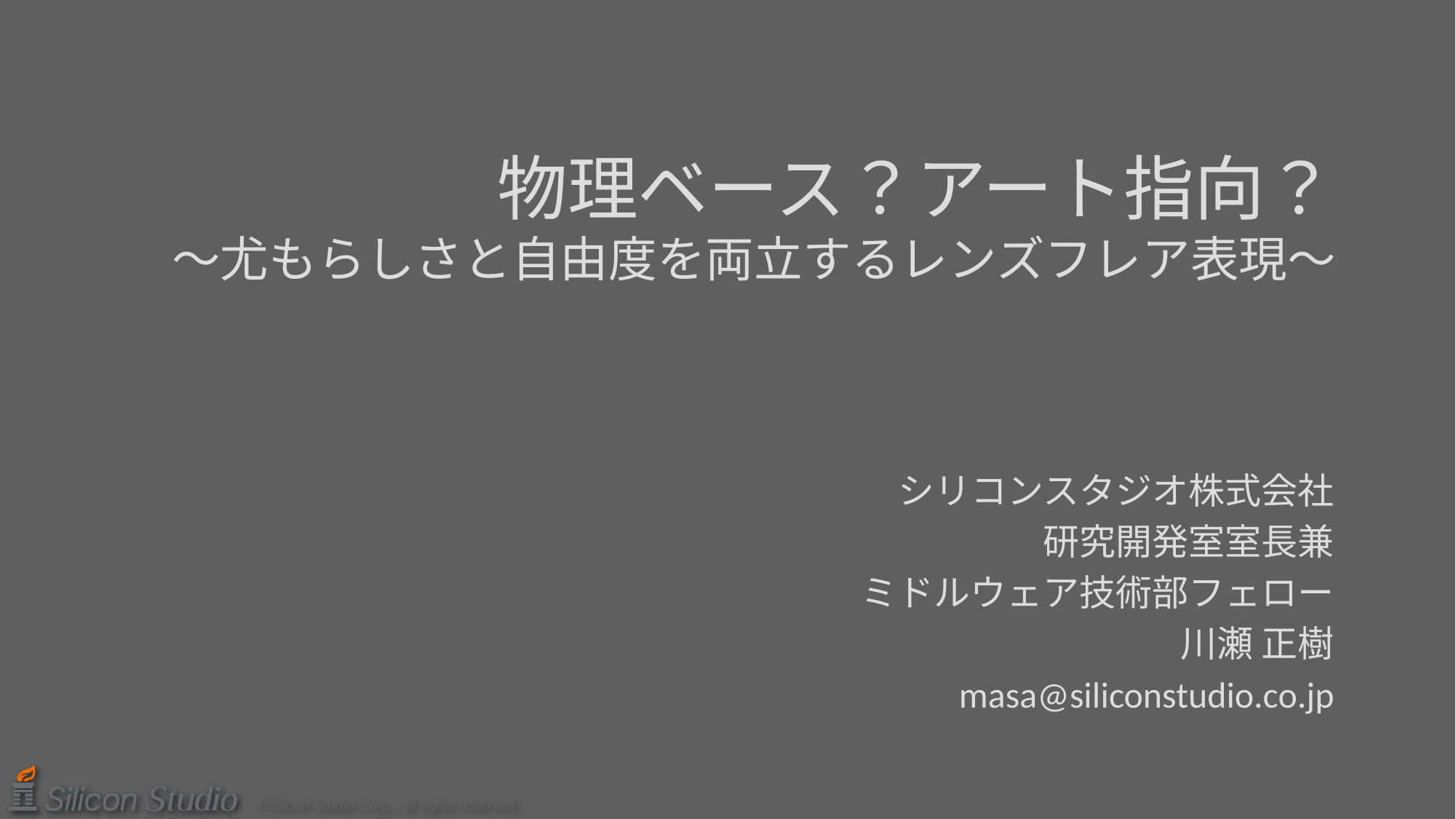

# 物理ベース？アート指向？ ～尤もらしさと自由度を両立するレンズフレア表現～
シリコンスタジオ株式会社
研究開発室室長兼
ミドルウェア技術部フェロー
川瀬 正樹
masa@siliconstudio.co.jp